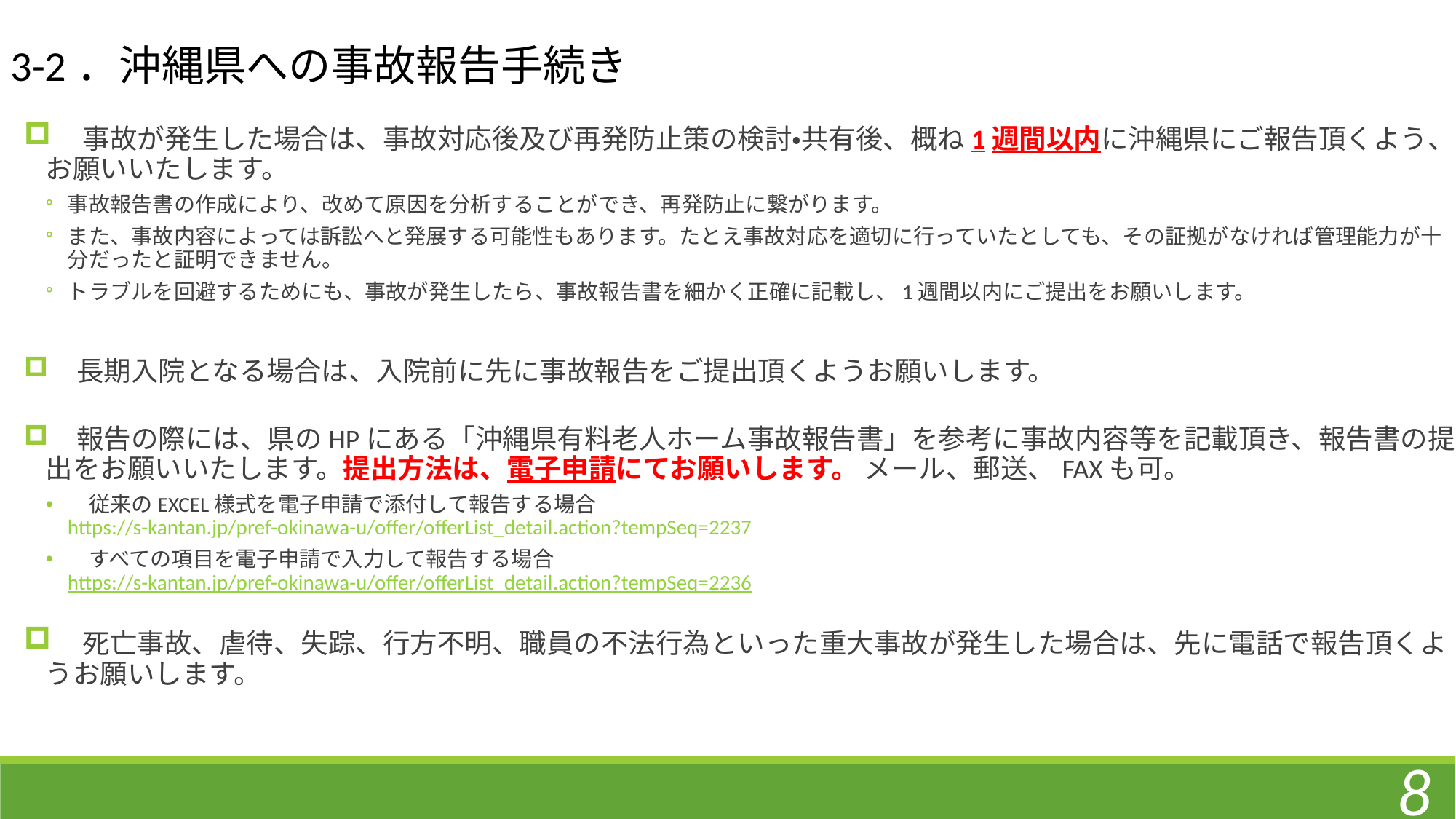

3-2．沖縄県への事故報告手続き
　事故が発生した場合は、事故対応後及び再発防止策の検討・共有後、概ね1週間以内に沖縄県にご報告頂くよう、お願いいたします。
事故報告書の作成により、改めて原因を分析することができ、再発防止に繋がります。
また、事故内容によっては訴訟へと発展する可能性もあります。たとえ事故対応を適切に行っていたとしても、その証拠がなければ管理能力が十分だったと証明できません。
トラブルを回避するためにも、事故が発生したら、事故報告書を細かく正確に記載し、1週間以内にご提出をお願いします。

　長期入院となる場合は、入院前に先に事故報告をご提出頂くようお願いします。
　報告の際には、県のHPにある「沖縄県有料老人ホーム事故報告書」を参考に事故内容等を記載頂き、報告書の提出をお願いいたします。提出方法は、電子申請にてお願いします。 メール、郵送、FAXも可。
　従来のEXCEL様式を電子申請で添付して報告する場合
https://s-kantan.jp/pref-okinawa-u/offer/offerList_detail.action?tempSeq=2237
　すべての項目を電子申請で入力して報告する場合
https://s-kantan.jp/pref-okinawa-u/offer/offerList_detail.action?tempSeq=2236

　死亡事故、虐待、失踪、行方不明、職員の不法行為といった重大事故が発生した場合は、先に電話で報告頂くようお願いします。

8